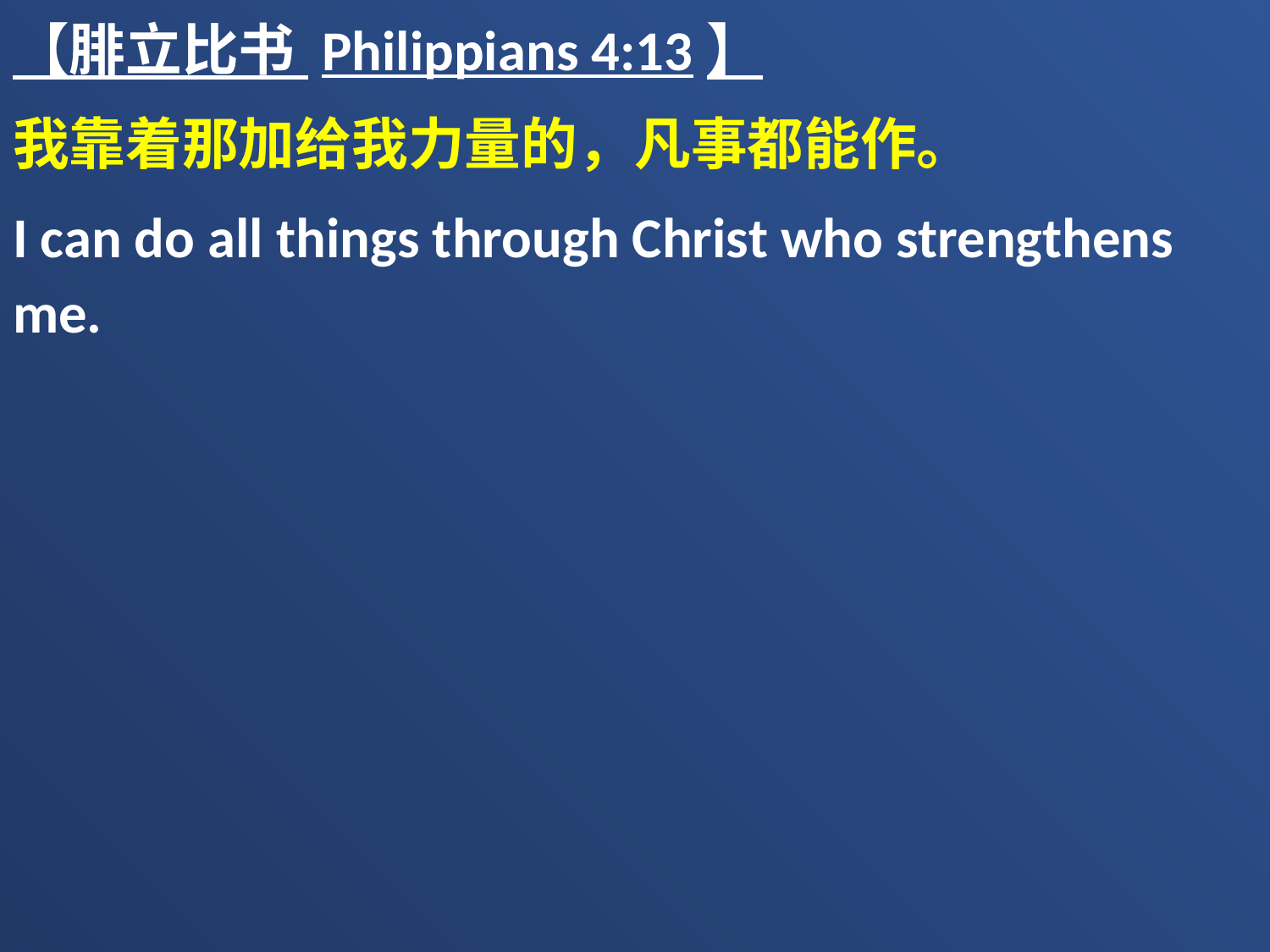

【腓立比书 Philippians 4:13】
我靠着那加给我力量的，凡事都能作。
I can do all things through Christ who strengthens me.